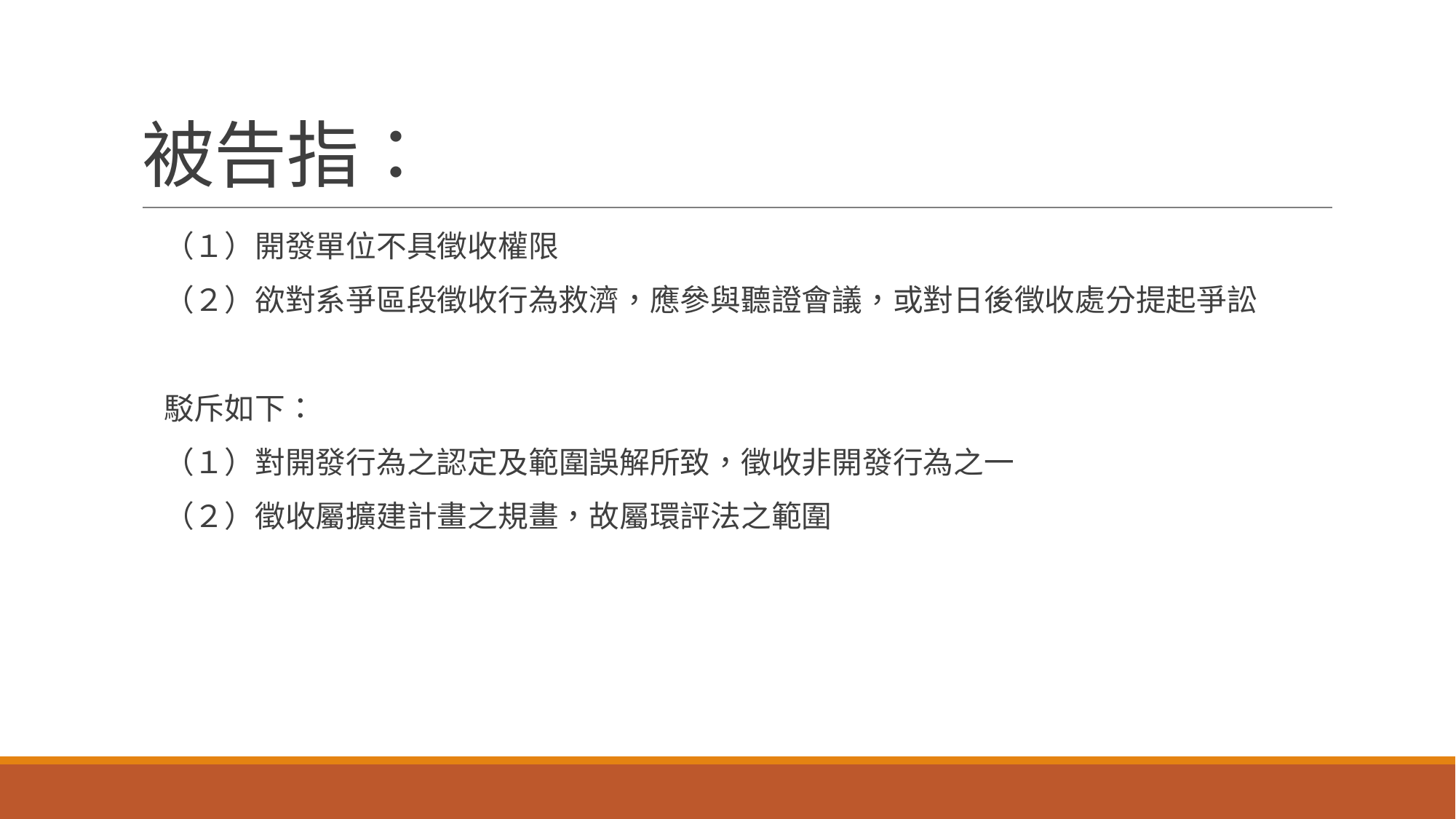

# 被告指：
（１）開發單位不具徵收權限
（２）欲對系爭區段徵收行為救濟，應參與聽證會議，或對日後徵收處分提起爭訟

駁斥如下：
（１）對開發行為之認定及範圍誤解所致，徵收非開發行為之一
（２）徵收屬擴建計畫之規畫，故屬環評法之範圍